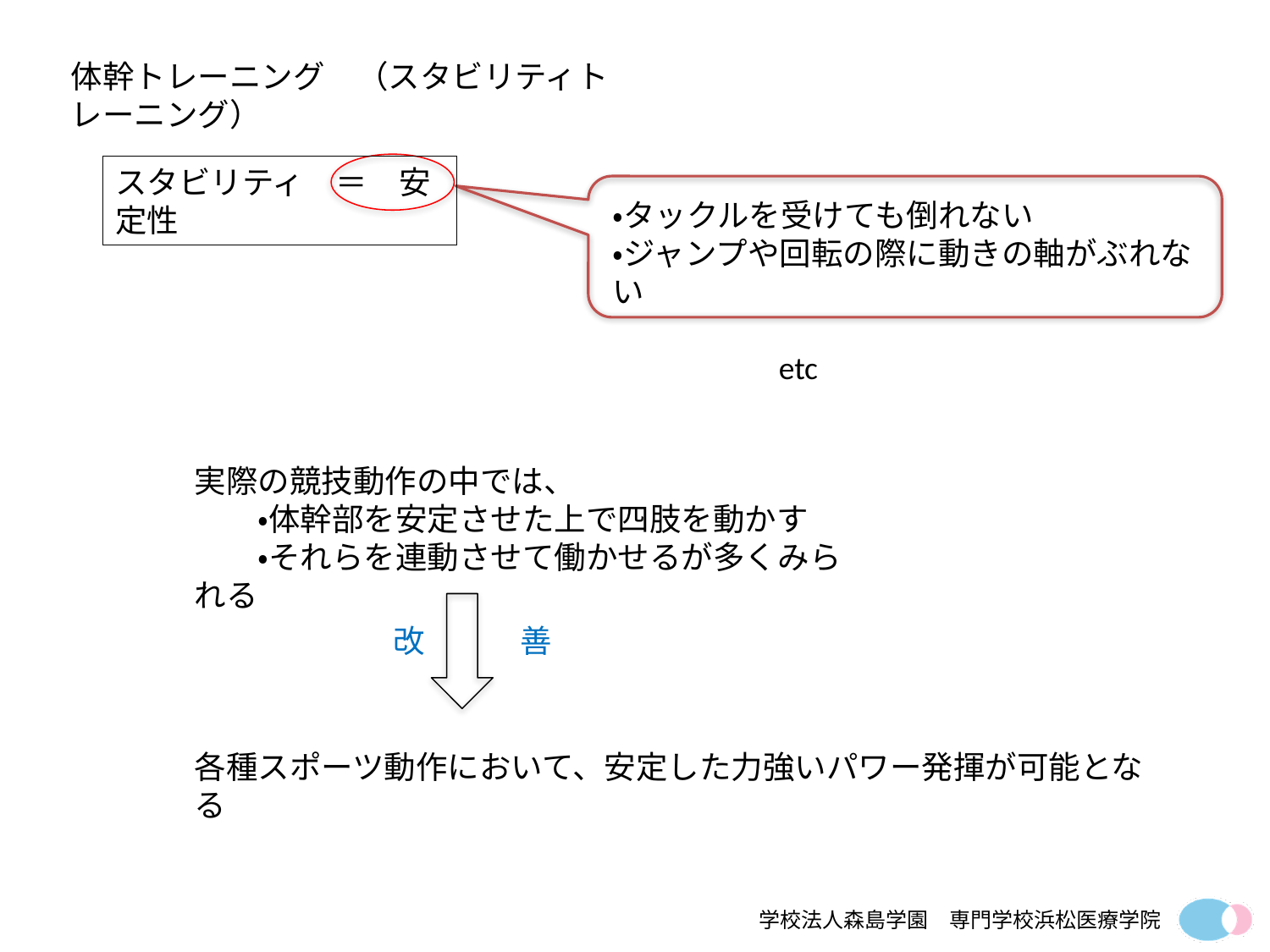

体幹トレーニング　（スタビリティトレーニング）

スタビリティ　＝　安定性

・タックルを受けても倒れない
・ジャンプや回転の際に動きの軸がぶれない
　　　　　　　　　　　　　　　　　　　　　　　　etc
実際の競技動作の中では、
　　・体幹部を安定させた上で四肢を動かす
　　・それらを連動させて働かせるが多くみられる

改　　　善
各種スポーツ動作において、安定した力強いパワー発揮が可能となる